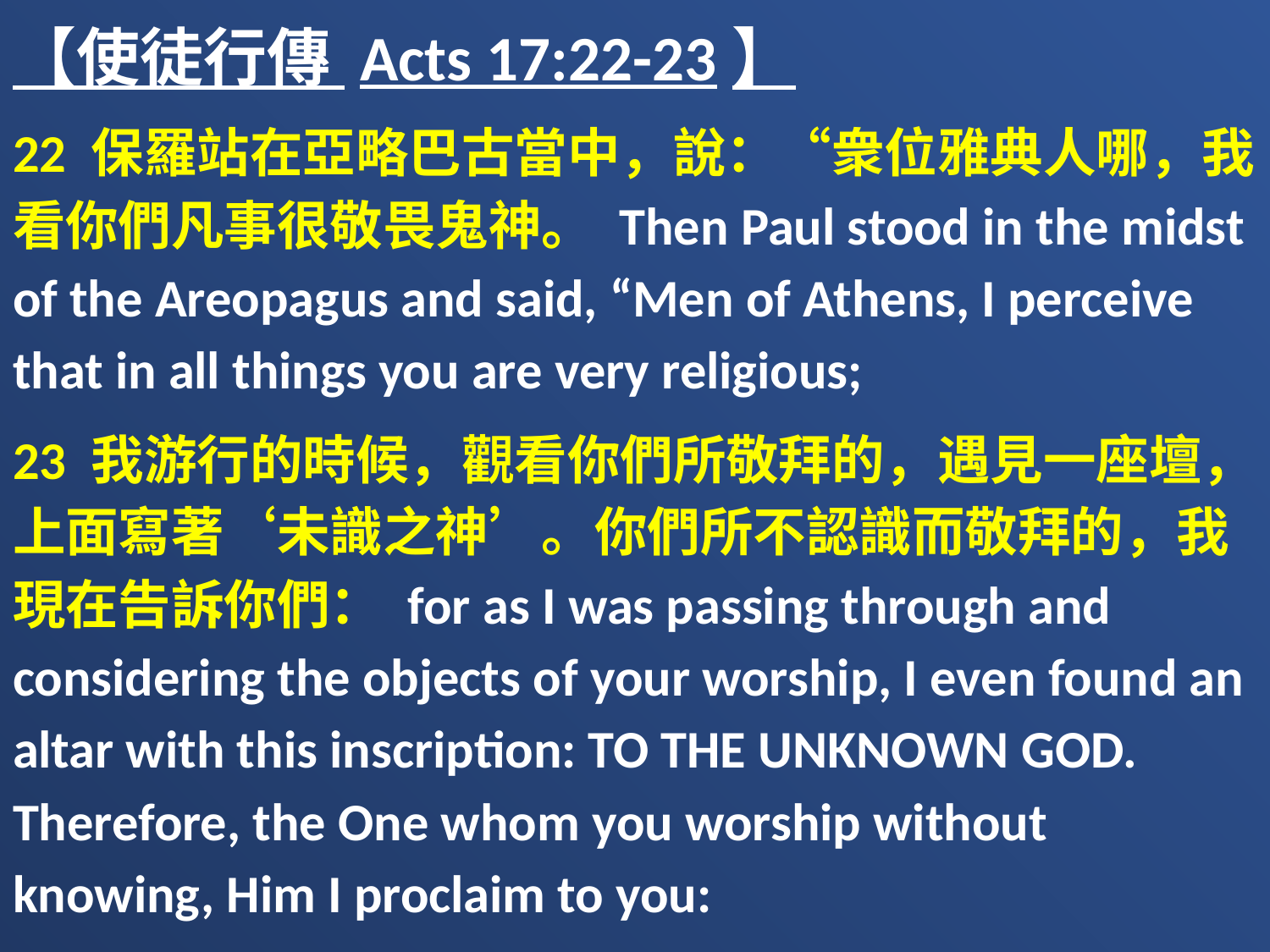

【使徒行傳 Acts 17:22-23】
22 保羅站在亞略巴古當中，說：“衆位雅典人哪，我看你們凡事很敬畏鬼神。 Then Paul stood in the midst of the Areopagus and said, “Men of Athens, I perceive that in all things you are very religious;
23 我游行的時候，觀看你們所敬拜的，遇見一座壇，上面寫著‘未識之神’。你們所不認識而敬拜的，我現在告訴你們： for as I was passing through and considering the objects of your worship, I even found an altar with this inscription: TO THE UNKNOWN GOD. Therefore, the One whom you worship without knowing, Him I proclaim to you: